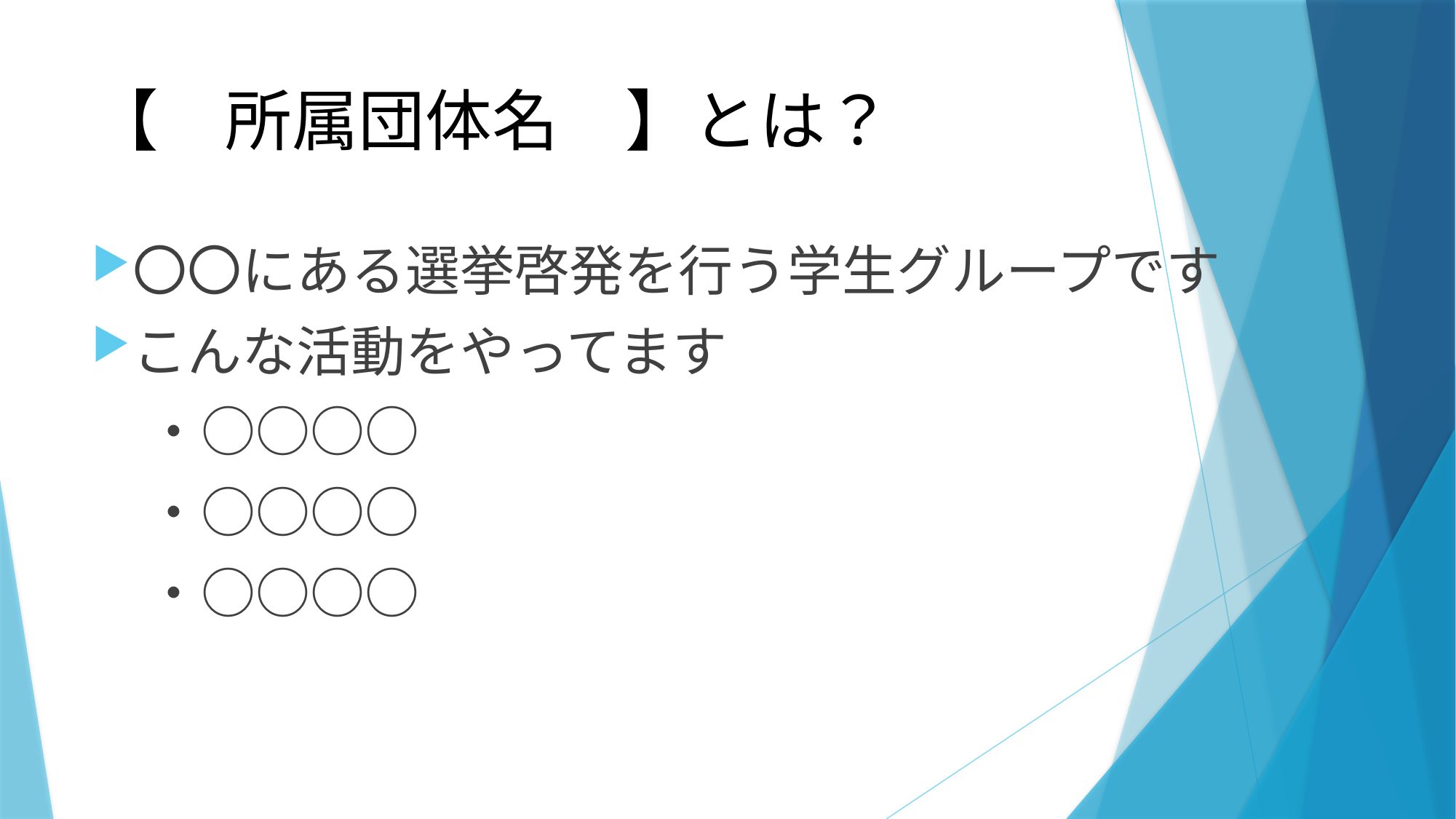

# 【　所属団体名　】とは？
〇〇にある選挙啓発を行う学生グループです
こんな活動をやってます
　・○○○○
　・○○○○
　・○○○○